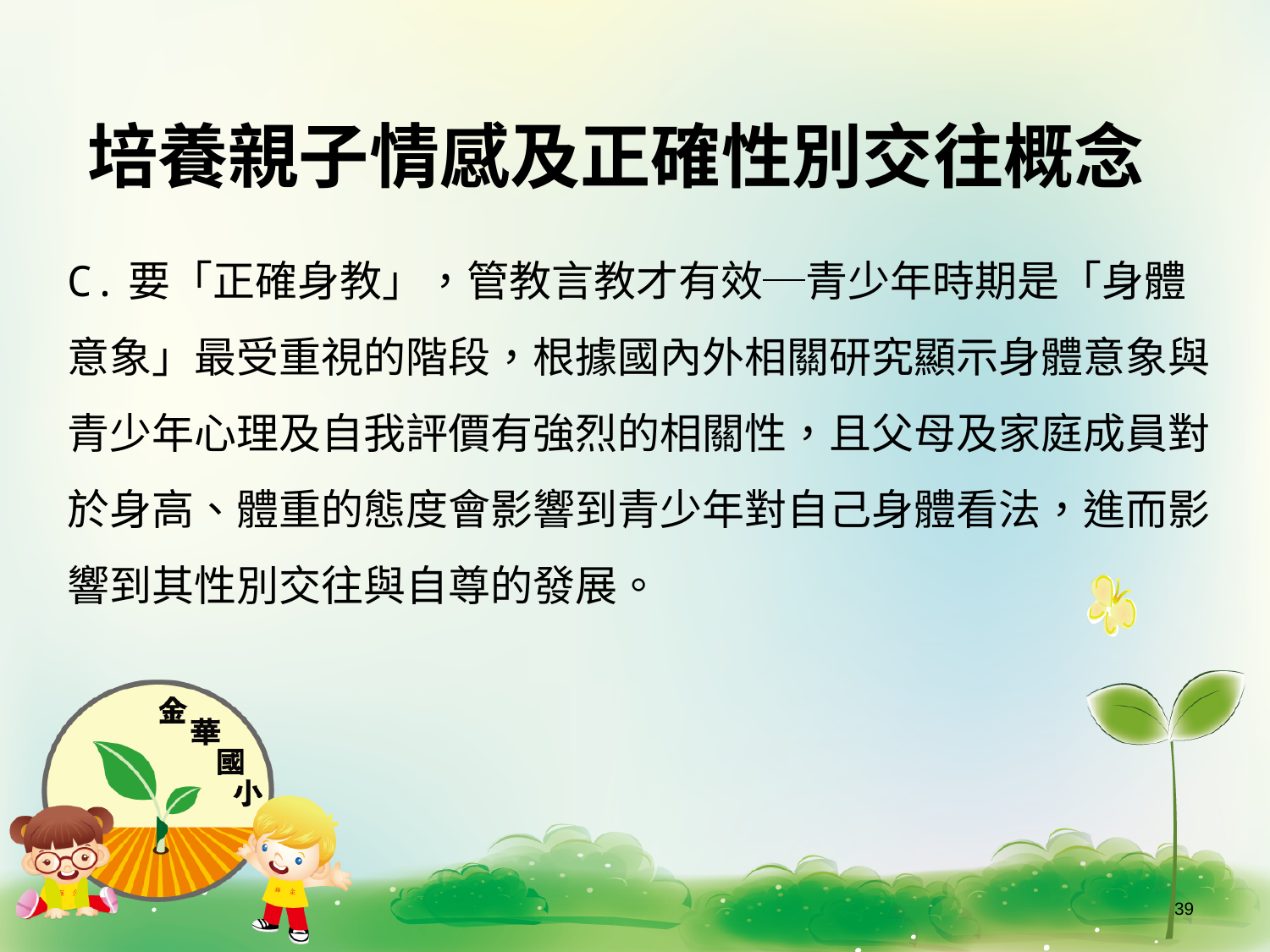

培養親子情感及正確性別交往概念
C.要「正確身教」，管教言教才有效─青少年時期是「身體意象」最受重視的階段，根據國內外相關研究顯示身體意象與青少年心理及自我評價有強烈的相關性，且父母及家庭成員對於身高、體重的態度會影響到青少年對自己身體看法，進而影響到其性別交往與自尊的發展。
39